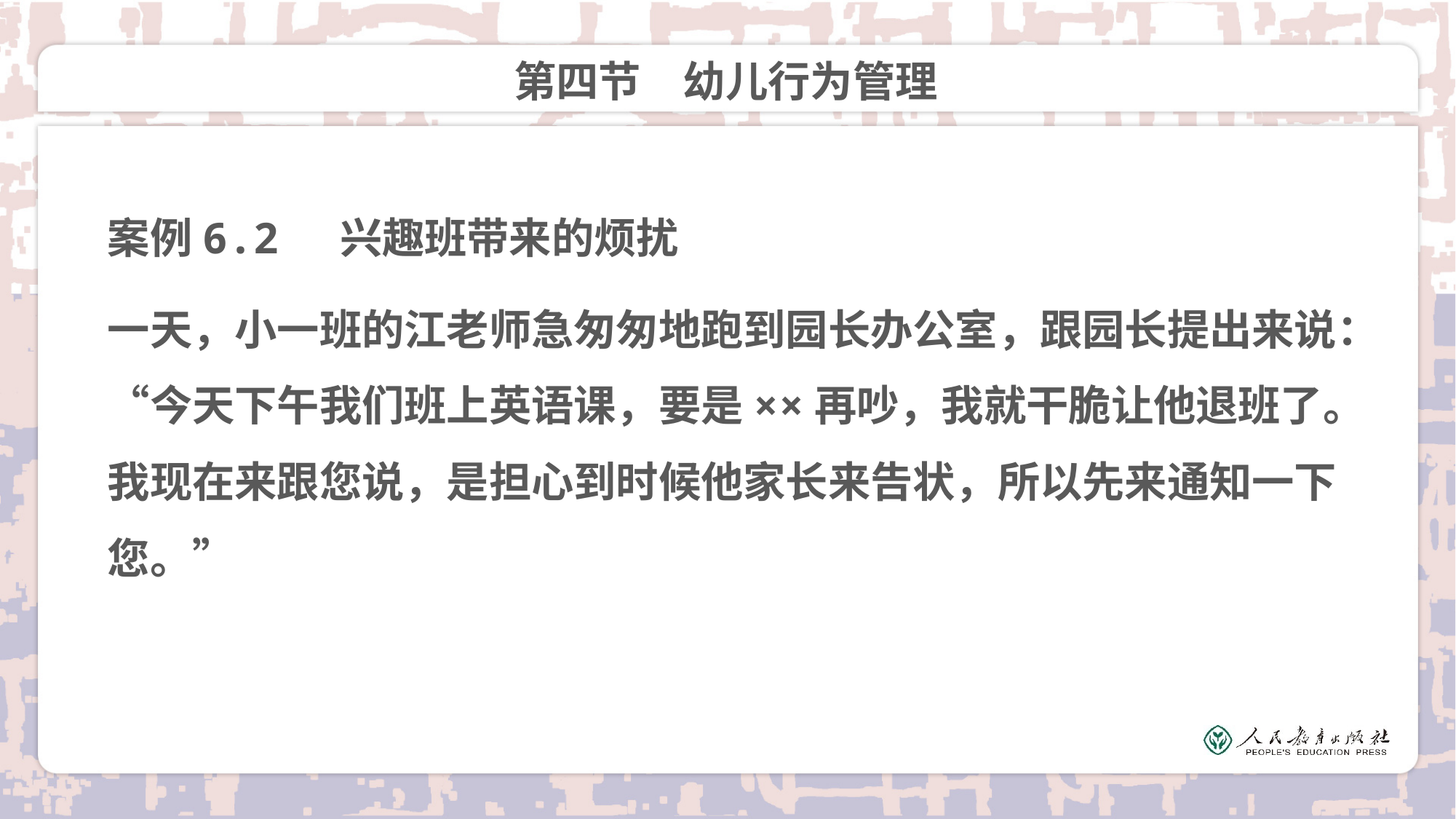

# 第四节　幼儿行为管理
案例6.2  兴趣班带来的烦扰
一天，小一班的江老师急匆匆地跑到园长办公室，跟园长提出来说：“今天下午我们班上英语课，要是××再吵，我就干脆让他退班了。我现在来跟您说，是担心到时候他家长来告状，所以先来通知一下您。”